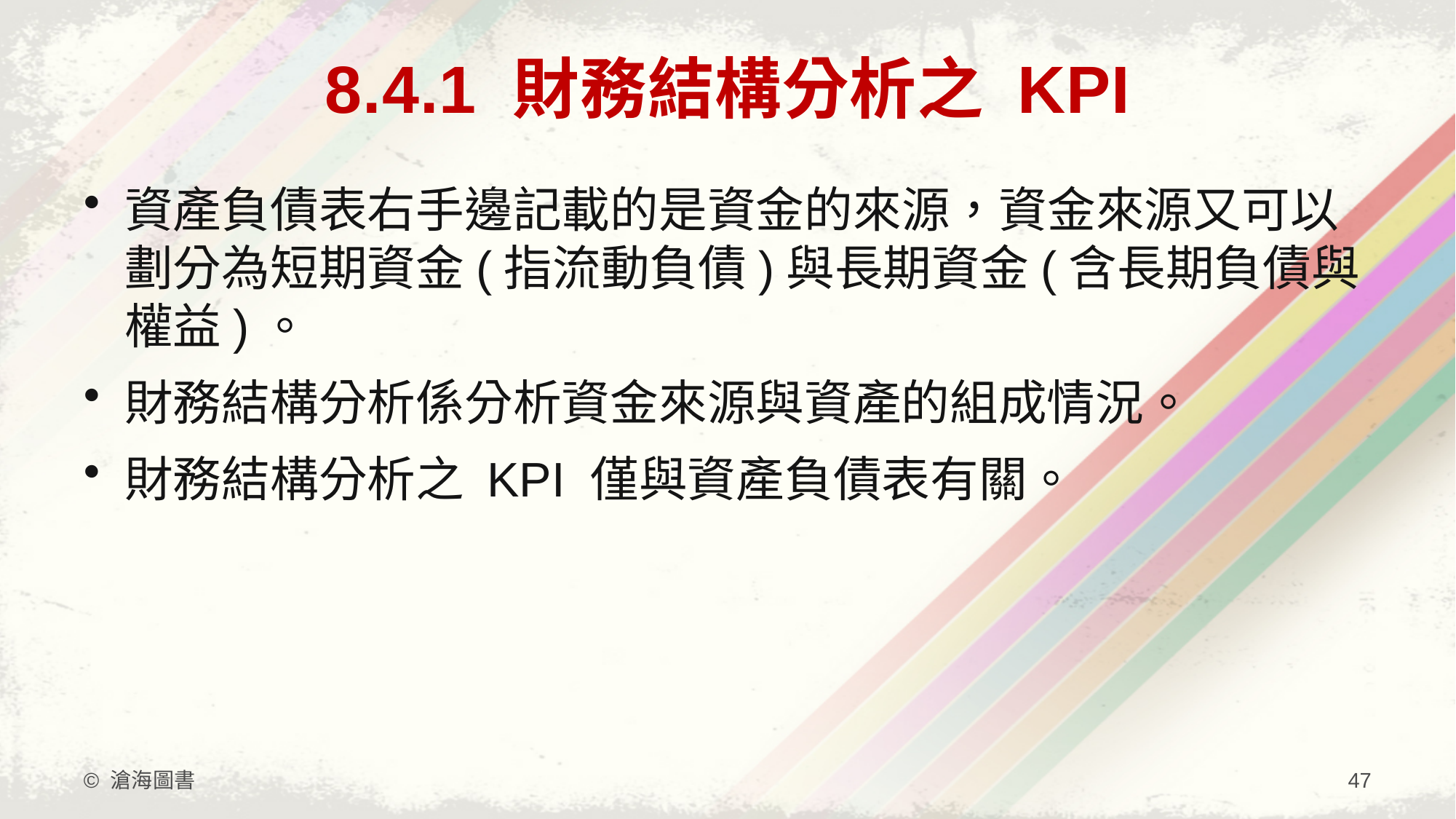

# 8.4.1 財務結構分析之 KPI
資產負債表右手邊記載的是資金的來源，資金來源又可以劃分為短期資金(指流動負債)與長期資金(含長期負債與權益)。
財務結構分析係分析資金來源與資產的組成情況。
財務結構分析之 KPI 僅與資產負債表有關。

© 滄海圖書
47